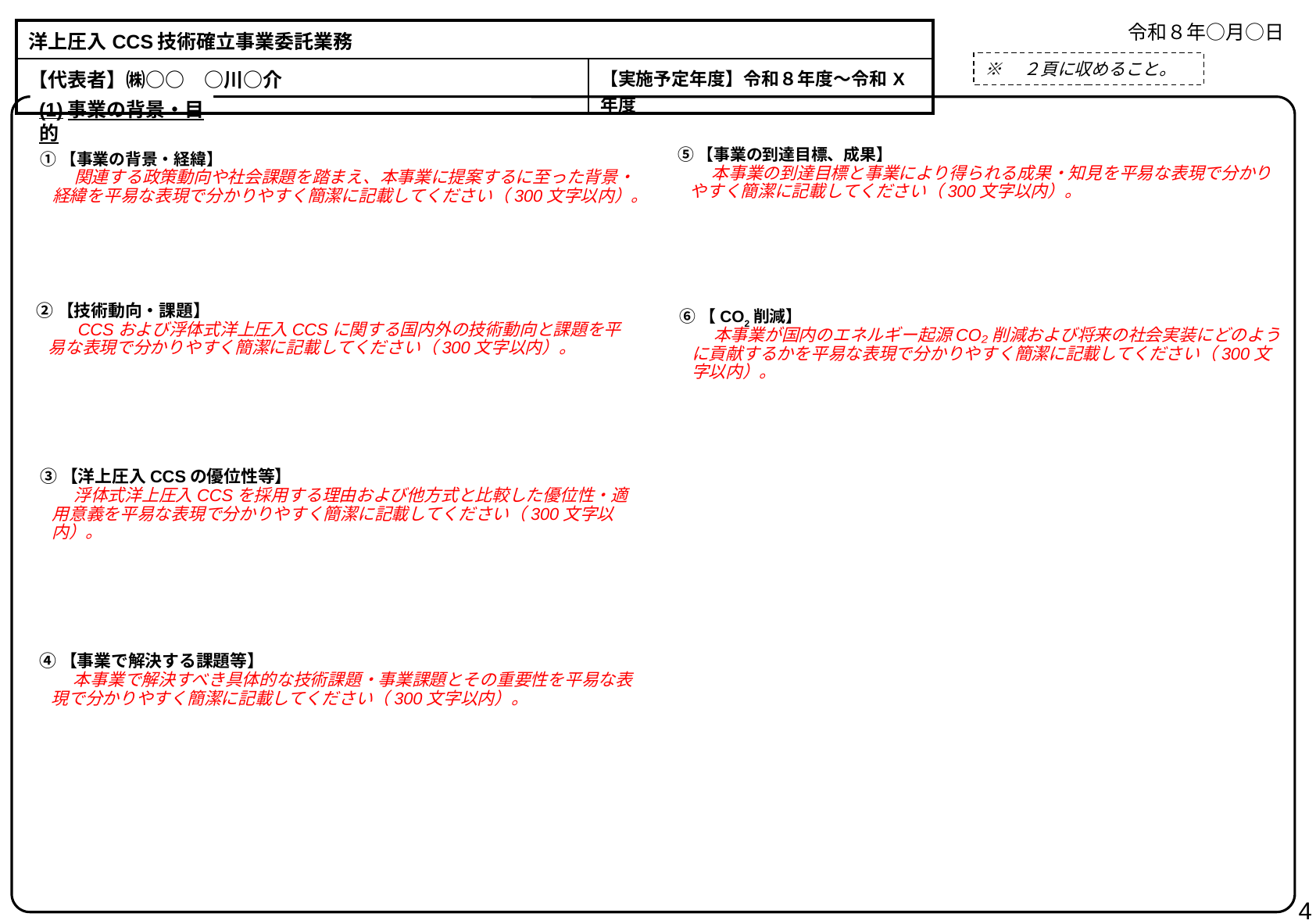

令和８年○月○日
| 洋上圧入CCS技術確立事業委託業務 |  |
| --- | --- |
| 【代表者】㈱○○　○川○介 | 【実施予定年度】令和８年度～令和X年度 |
※　２頁に収めること。

(1)事業の背景・目的
⑤【事業の到達目標、成果】
　　本事業の到達目標と事業により得られる成果・知見を平易な表現で分かりやすく簡潔に記載してください（300文字以内）。

①【事業の背景・経緯】
　　関連する政策動向や社会課題を踏まえ、本事業に提案するに至った背景・経緯を平易な表現で分かりやすく簡潔に記載してください（300文字以内）。

②【技術動向・課題】
　 　CCSおよび浮体式洋上圧入CCSに関する国内外の技術動向と課題を平易な表現で分かりやすく簡潔に記載してください（300文字以内）。

⑥【CO2削減】
　　本事業が国内のエネルギー起源CO₂削減および将来の社会実装にどのように貢献するかを平易な表現で分かりやすく簡潔に記載してください（300文字以内）。

③【洋上圧入CCSの優位性等】
　　浮体式洋上圧入CCSを採用する理由および他方式と比較した優位性・適用意義を平易な表現で分かりやすく簡潔に記載してください（300文字以内）。

④【事業で解決する課題等】
　　本事業で解決すべき具体的な技術課題・事業課題とその重要性を平易な表現で分かりやすく簡潔に記載してください（300文字以内）。

4